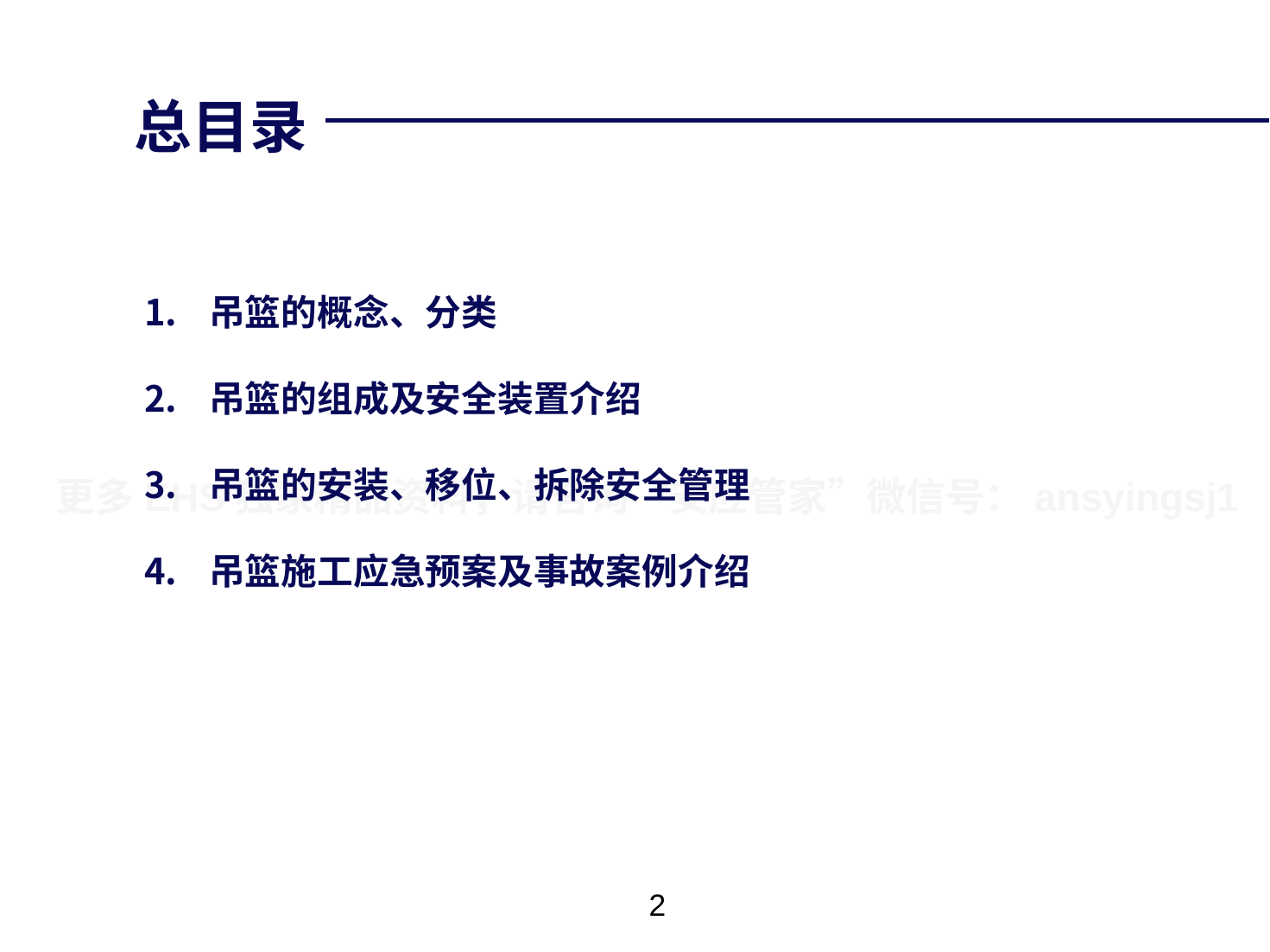

总目录
吊篮的概念、分类
吊篮的组成及安全装置介绍
吊篮的安装、移位、拆除安全管理
吊篮施工应急预案及事故案例介绍
2